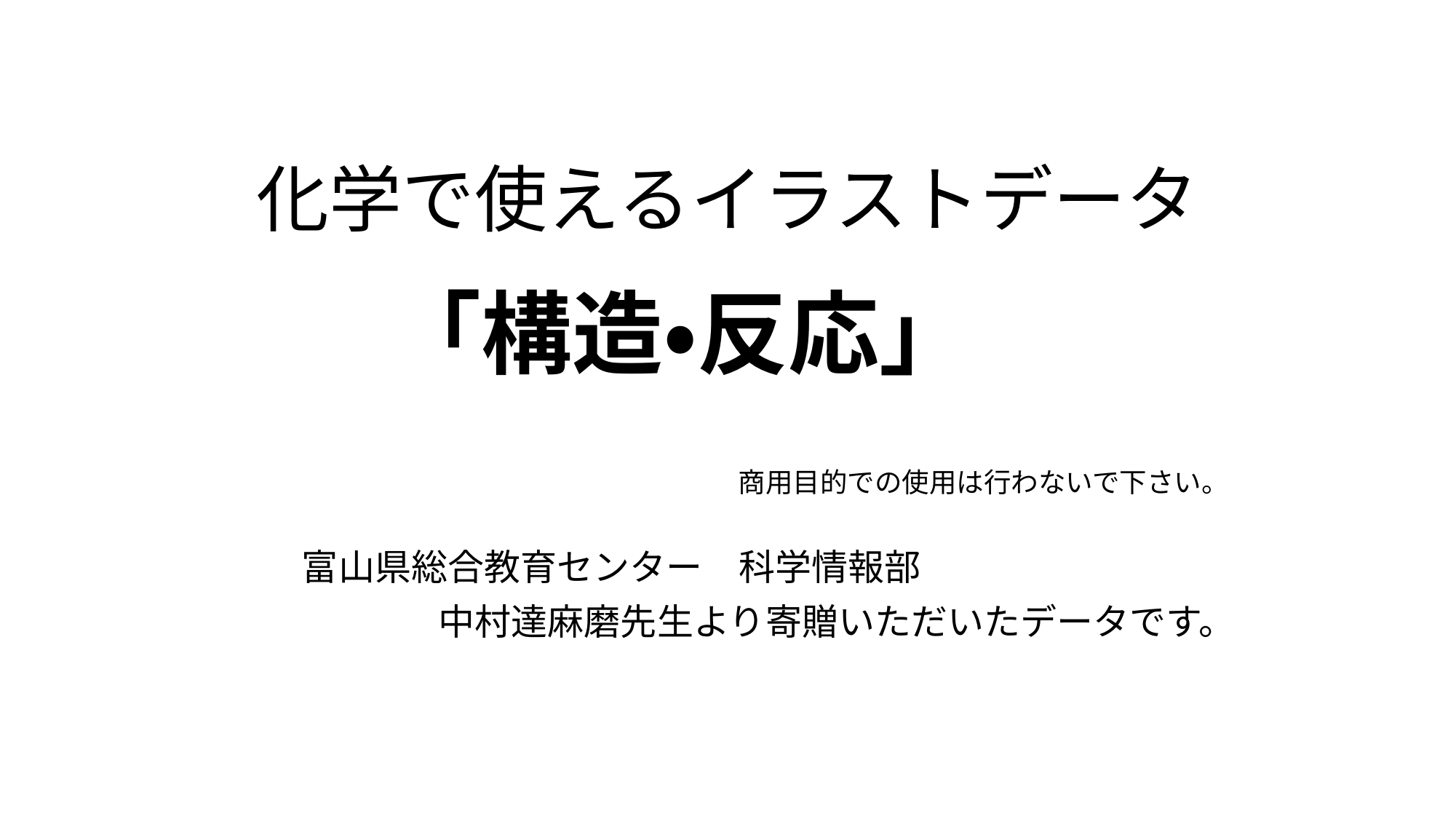

化学で使えるイラストデータ
「構造・反応」
商用目的での使用は行わないで下さい。
富山県総合教育センター　科学情報部
中村達麻磨先生より寄贈いただいたデータです。